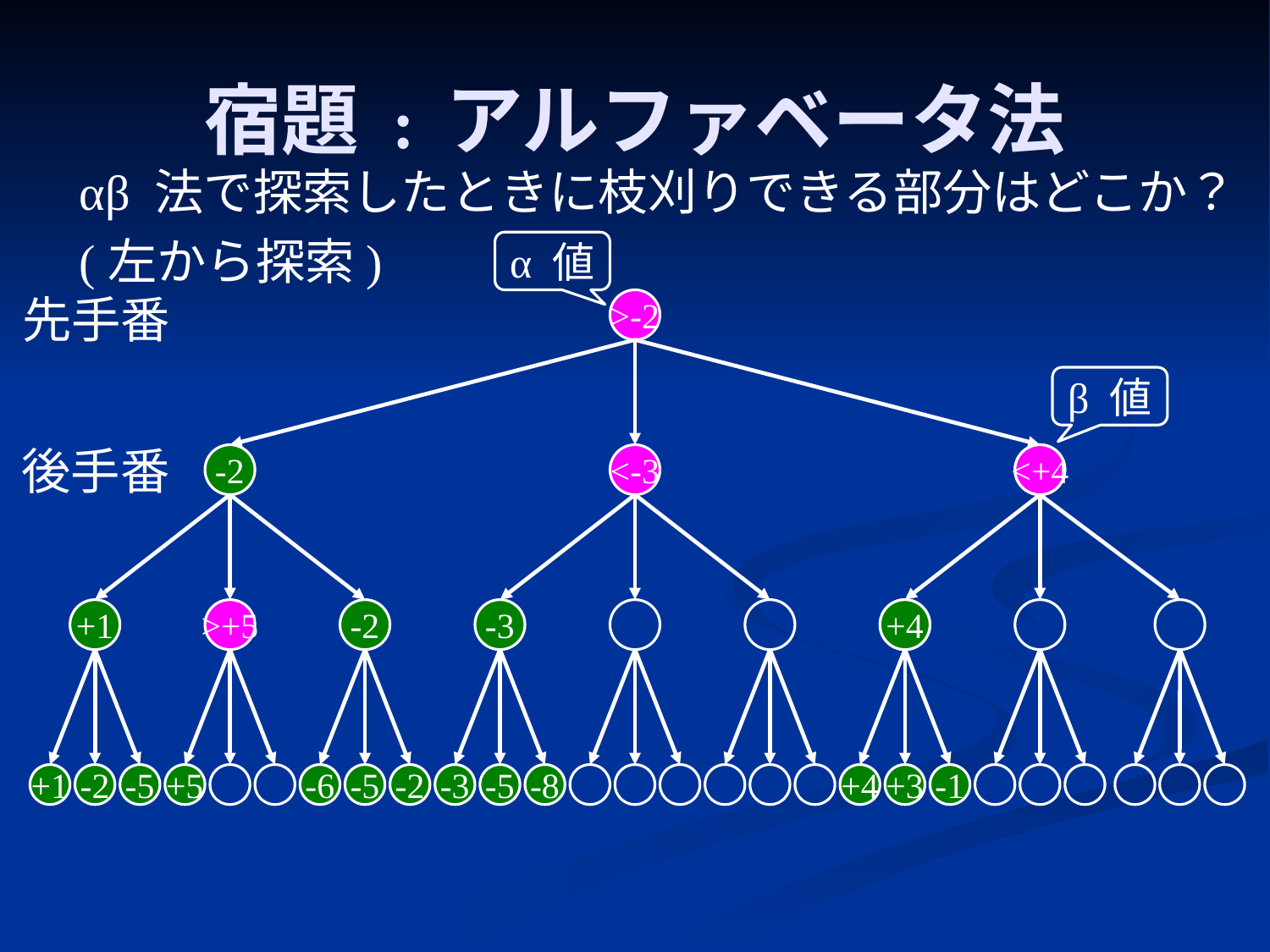

# 宿題 : アルファベータ法
αβ 法で探索したときに枝刈りできる部分はどこか？
(左から探索)
α 値
先手番
>-2
β 値
後手番
-2
<-3

<+4
+1
>+5
-2
-3

+4

+1
-2
-5
+5

-6
-5
-2
-3
-5
-8

+4
+3
-1